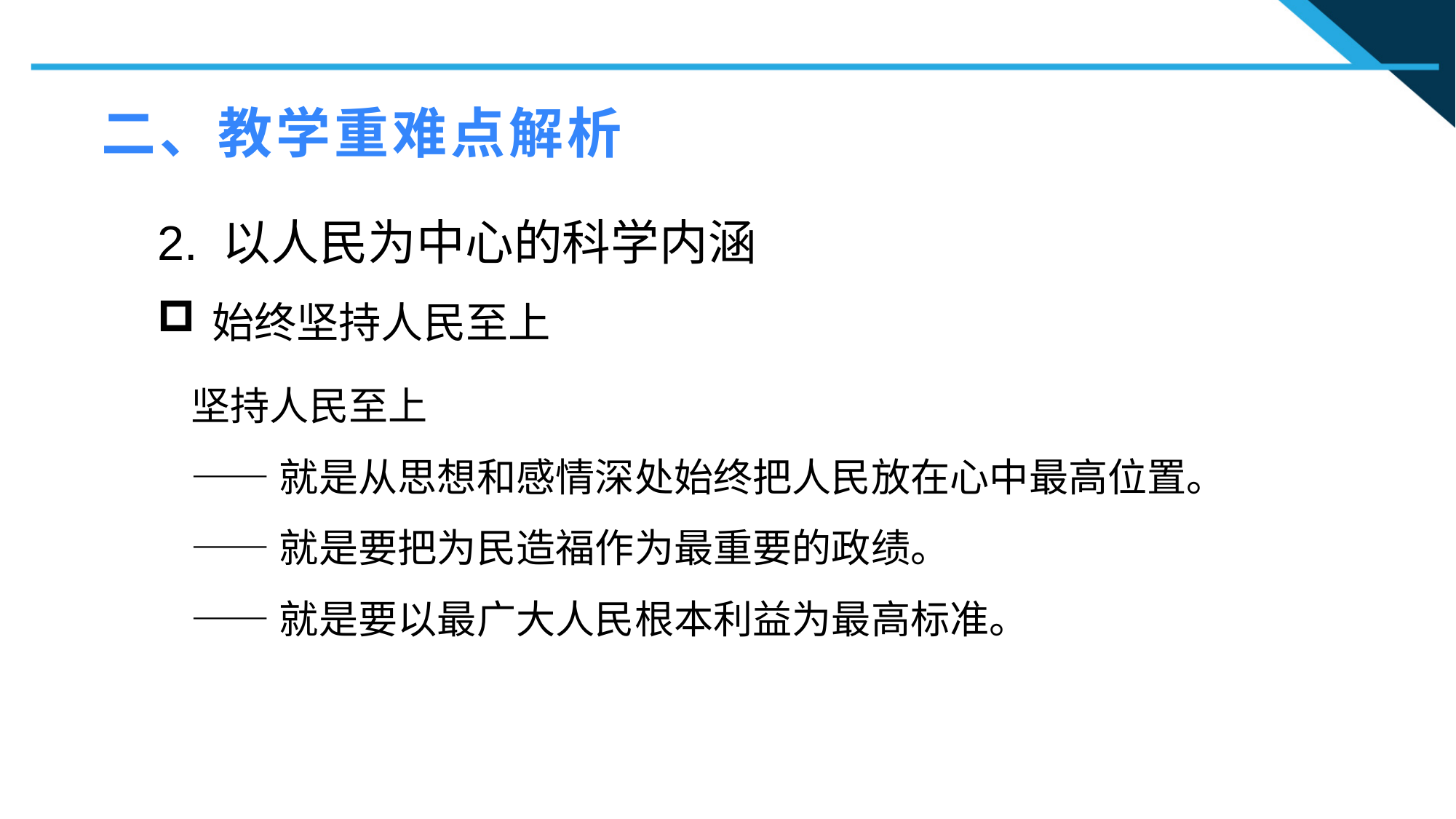

二、教学重难点解析
2. 以人民为中心的科学内涵
始终坚持人民至上
1
坚持人民至上
——就是从思想和感情深处始终把人民放在心中最高位置。
——就是要把为民造福作为最重要的政绩。
——就是要以最广大人民根本利益为最高标准。
2
2
n